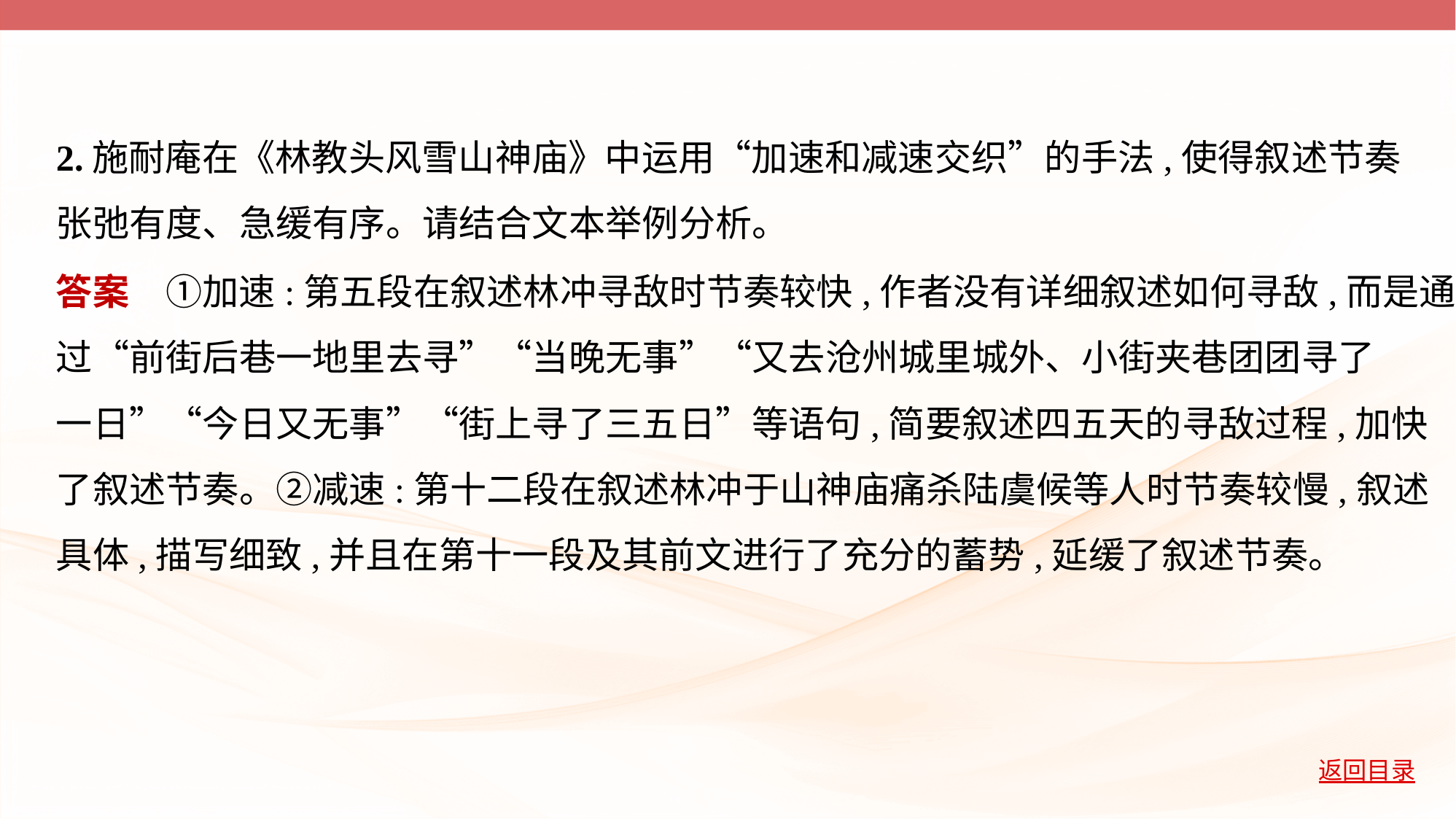

2.施耐庵在《林教头风雪山神庙》中运用“加速和减速交织”的手法,使得叙述节奏
张弛有度、急缓有序。请结合文本举例分析。
答案　①加速:第五段在叙述林冲寻敌时节奏较快,作者没有详细叙述如何寻敌,而是通
过“前街后巷一地里去寻”“当晚无事”“又去沧州城里城外、小街夹巷团团寻了
一日”“今日又无事”“街上寻了三五日”等语句,简要叙述四五天的寻敌过程,加快
了叙述节奏。②减速:第十二段在叙述林冲于山神庙痛杀陆虞候等人时节奏较慢,叙述
具体,描写细致,并且在第十一段及其前文进行了充分的蓄势,延缓了叙述节奏。